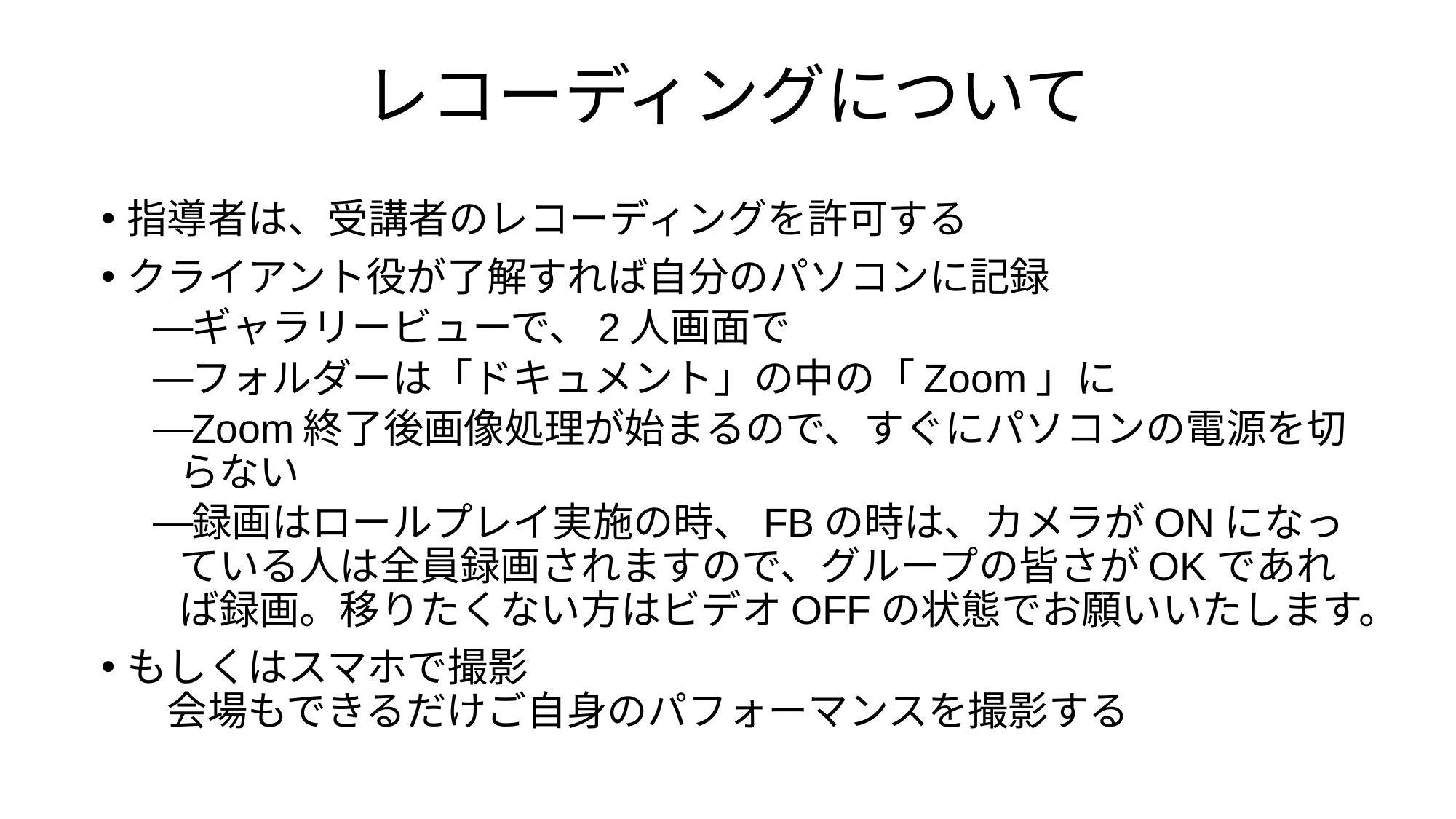

# レコーディングについて
指導者は、受講者のレコーディングを許可する
クライアント役が了解すれば自分のパソコンに記録
ギャラリービューで、2人画面で
フォルダーは「ドキュメント」の中の「Zoom」に
Zoom終了後画像処理が始まるので、すぐにパソコンの電源を切らない
録画はロールプレイ実施の時、FBの時は、カメラがONになっている人は全員録画されますので、グループの皆さがOKであれば録画。移りたくない方はビデオOFFの状態でお願いいたします。
もしくはスマホで撮影
　会場もできるだけご自身のパフォーマンスを撮影する